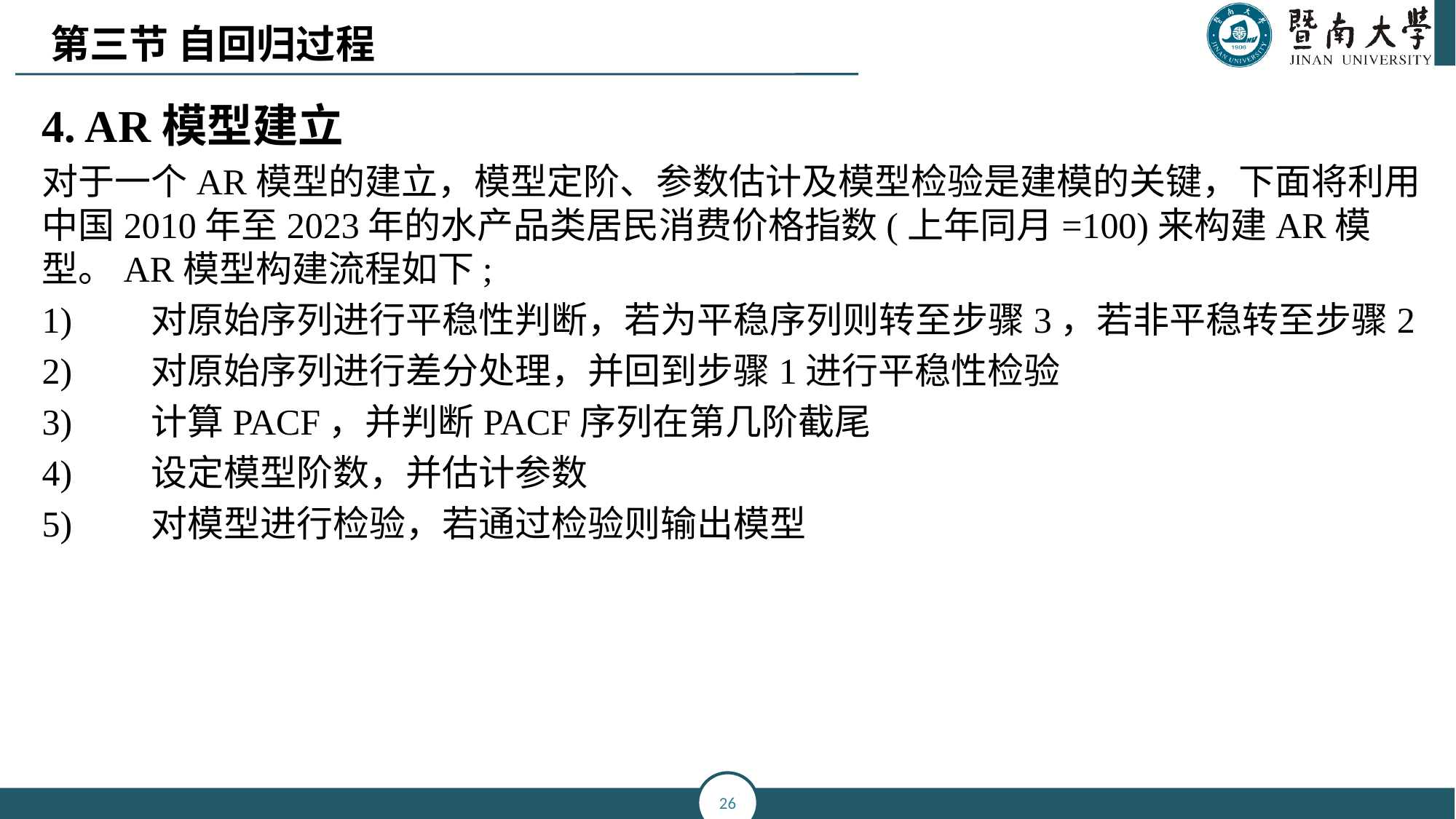

第三节 自回归过程
4. AR模型建立
对于一个AR模型的建立，模型定阶、参数估计及模型检验是建模的关键，下面将利用中国2010年至2023年的水产品类居民消费价格指数(上年同月=100)来构建AR模型。AR模型构建流程如下;
1)	对原始序列进行平稳性判断，若为平稳序列则转至步骤3，若非平稳转至步骤2
2)	对原始序列进行差分处理，并回到步骤1进行平稳性检验
3)	计算PACF，并判断PACF序列在第几阶截尾
4)	设定模型阶数，并估计参数
5)	对模型进行检验，若通过检验则输出模型